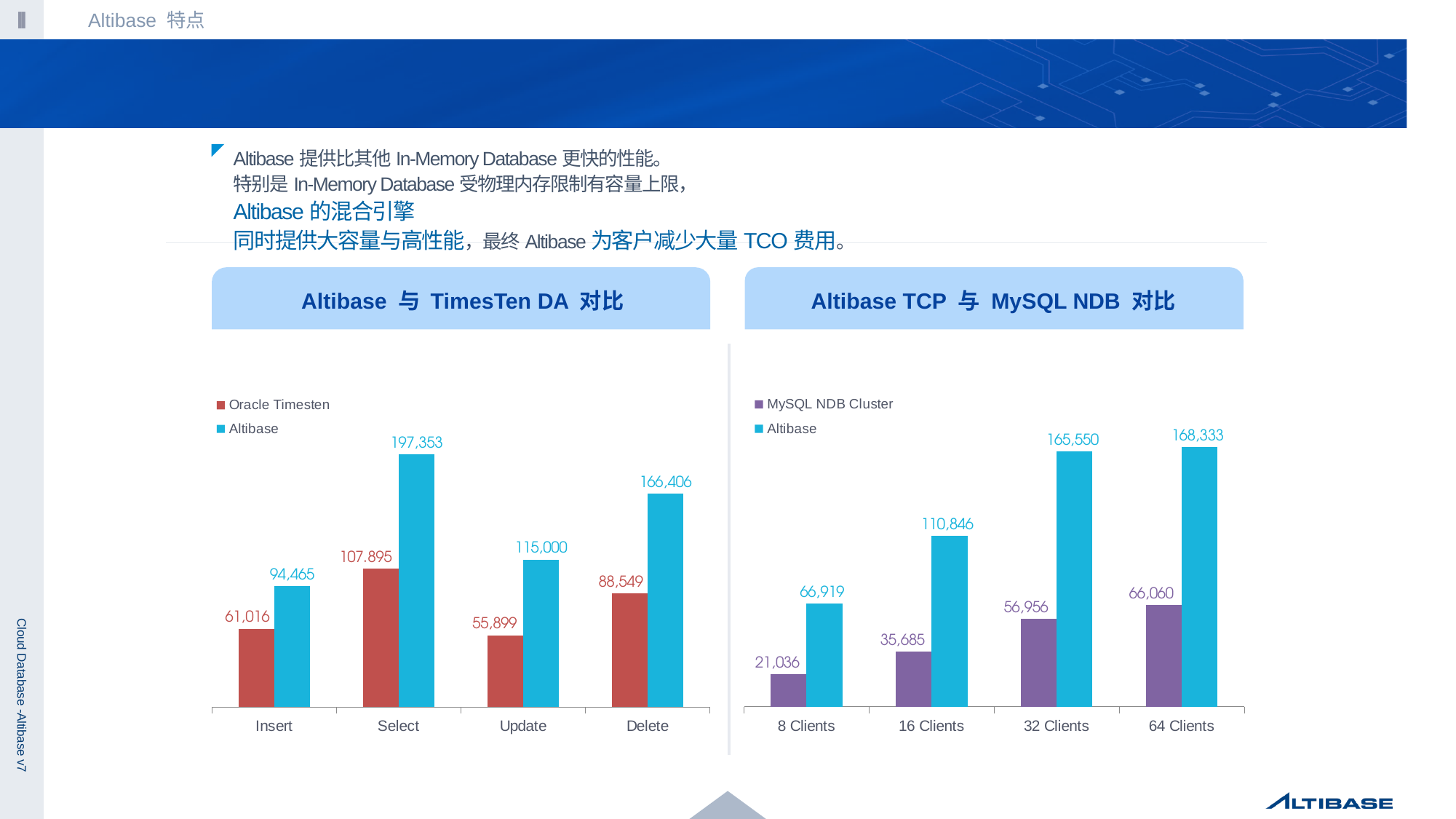

高性能 – 与其他 In Memory Database 对比

Altibase提供比其他In-Memory Database更快的性能。
特别是In-Memory Database受物理内存限制有容量上限，
Altibase的混合引擎
同时提供大容量与高性能，最终Altibase为客户减少大量TCO费用。

Altibase 与 TimesTen DA 对比
Altibase TCP 与 MySQL NDB 对比

### Chart

| Category | Oracle Timesten | Altibase  |
|---|---|---|
| Insert | 61016.0 | 94465.29 |
| Select | 107895.0 | 197353.33 |
| Update | 55899.0 | 115000.31 |
| Delete | 88549.0 | 166405.55 |

### Chart

| Category | MySQL NDB Cluster | Altibase |
|---|---|---|
| 8 Clients | 21036.0 | 66918.5 |
| 16 Clients | 35685.25 | 110846.25 |
| 32 Clients | 56955.5 | 165550.0 |
| 64 Clients | 66059.75 | 168333.0 |